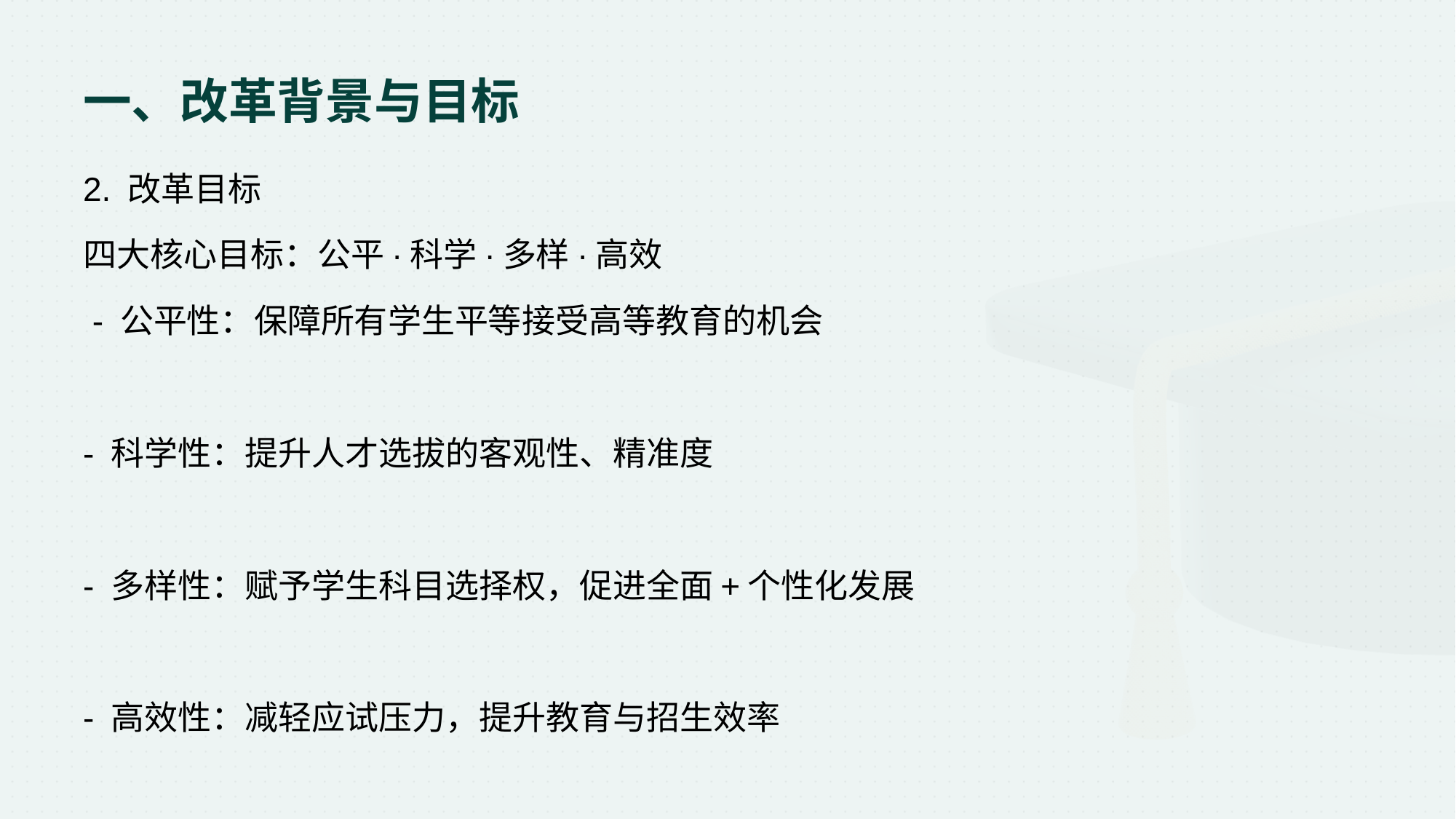

# 一、改革背景与目标
2. 改革目标
四大核心目标：公平·科学·多样·高效
 - 公平性：保障所有学生平等接受高等教育的机会

- 科学性：提升人才选拔的客观性、精准度

- 多样性：赋予学生科目选择权，促进全面+个性化发展

- 高效性：减轻应试压力，提升教育与招生效率